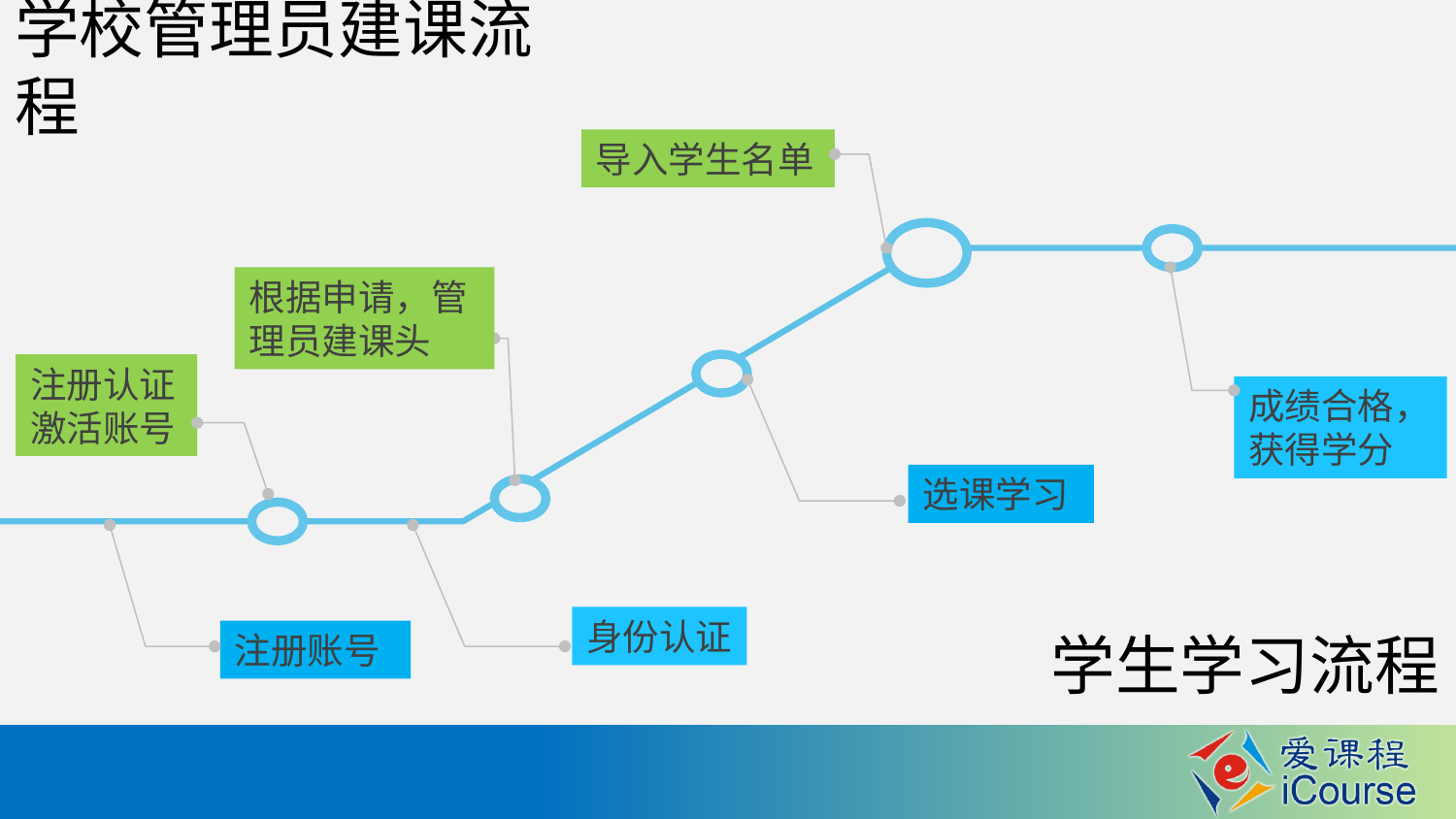

学校管理员建课流程
导入学生名单

根据申请，管理员建课头

注册认证
激活账号
成绩合格，获得学分

选课学习

身份认证
学生学习流程
注册账号